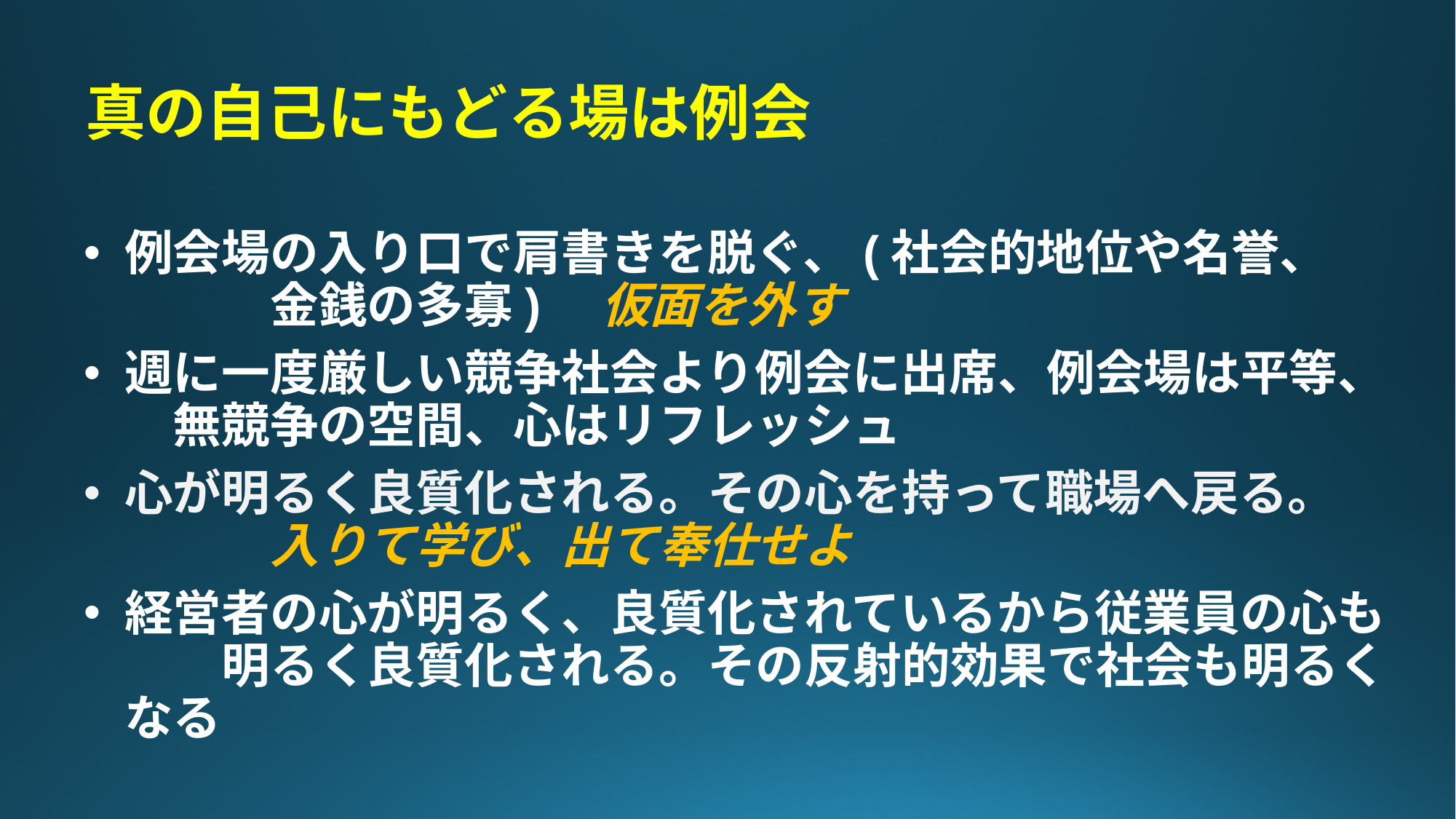

# 真の自己にもどる場は例会
例会場の入り口で肩書きを脱ぐ、(社会的地位や名誉、　　　　金銭の多寡)　仮面を外す
週に一度厳しい競争社会より例会に出席、例会場は平等、　無競争の空間、心はリフレッシュ
心が明るく良質化される。その心を持って職場へ戻る。　　　　入りて学び、出て奉仕せよ
経営者の心が明るく、良質化されているから従業員の心も　　明るく良質化される。その反射的効果で社会も明るくなる